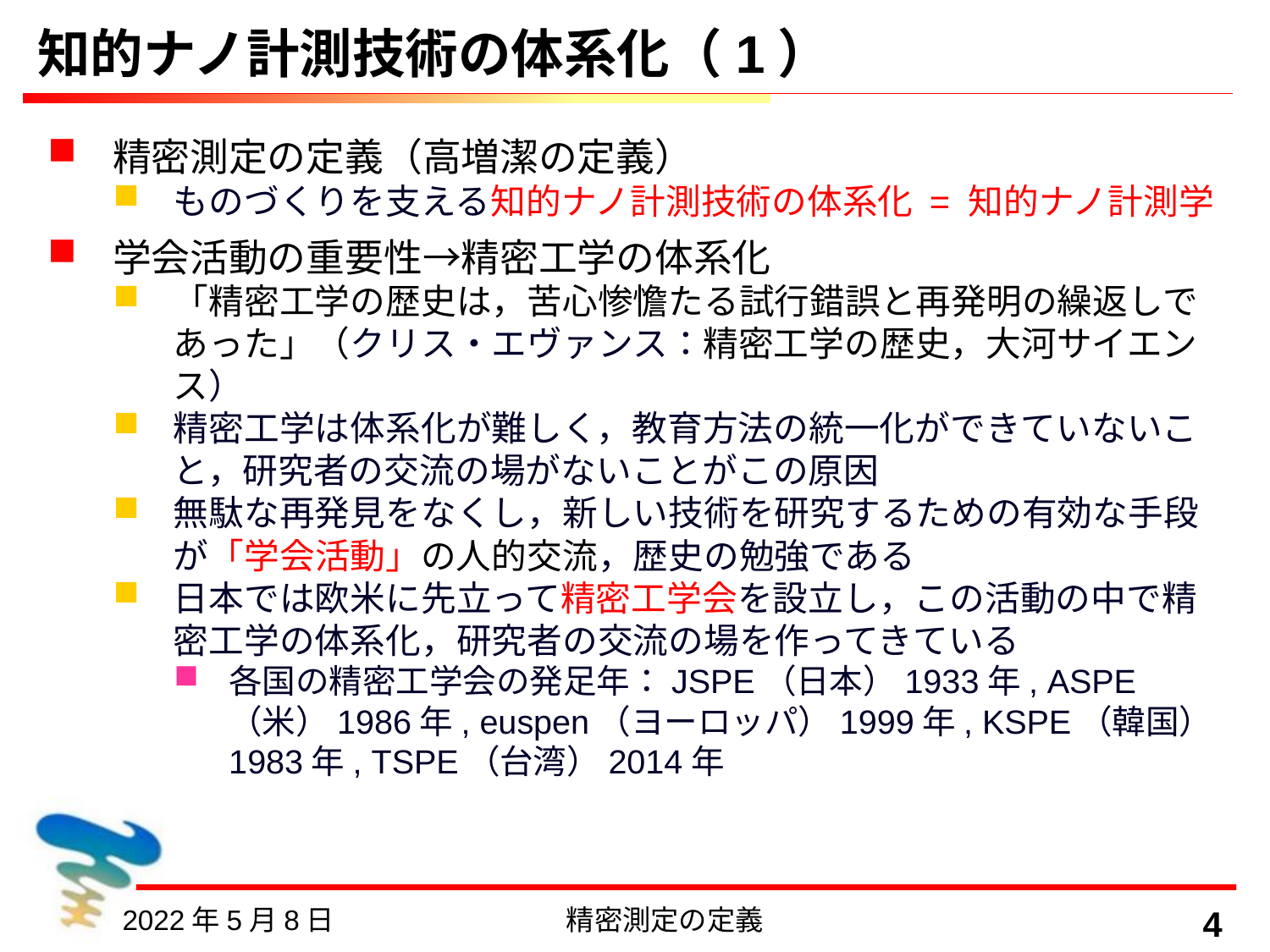

# 知的ナノ計測技術の体系化（1）
精密測定の定義（高増潔の定義）
ものづくりを支える知的ナノ計測技術の体系化 = 知的ナノ計測学
学会活動の重要性→精密工学の体系化
「精密工学の歴史は，苦心惨憺たる試行錯誤と再発明の繰返しであった」（クリス・エヴァンス：精密工学の歴史，大河サイエンス）
精密工学は体系化が難しく，教育方法の統一化ができていないこと，研究者の交流の場がないことがこの原因
無駄な再発見をなくし，新しい技術を研究するための有効な手段が「学会活動」の人的交流，歴史の勉強である
日本では欧米に先立って精密工学会を設立し，この活動の中で精密工学の体系化，研究者の交流の場を作ってきている
各国の精密工学会の発足年：JSPE（日本）1933年, ASPE（米）1986年, euspen（ヨーロッパ）1999年, KSPE（韓国）1983年, TSPE（台湾）2014年
2022年5月8日
精密測定の定義
4